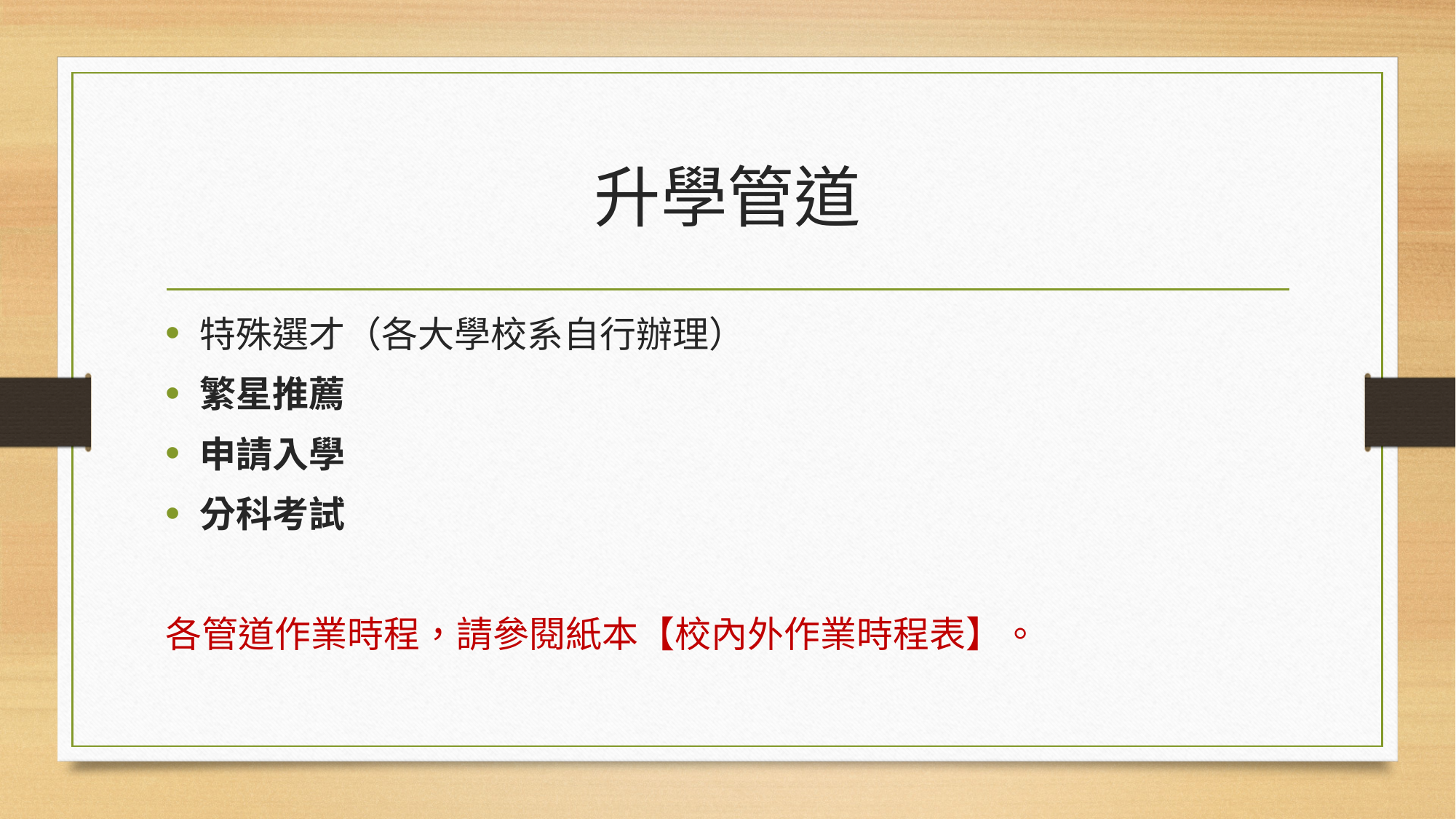

# 升學管道
特殊選才（各大學校系自行辦理）
繁星推薦
申請入學
分科考試

各管道作業時程，請參閱紙本【校內外作業時程表】。